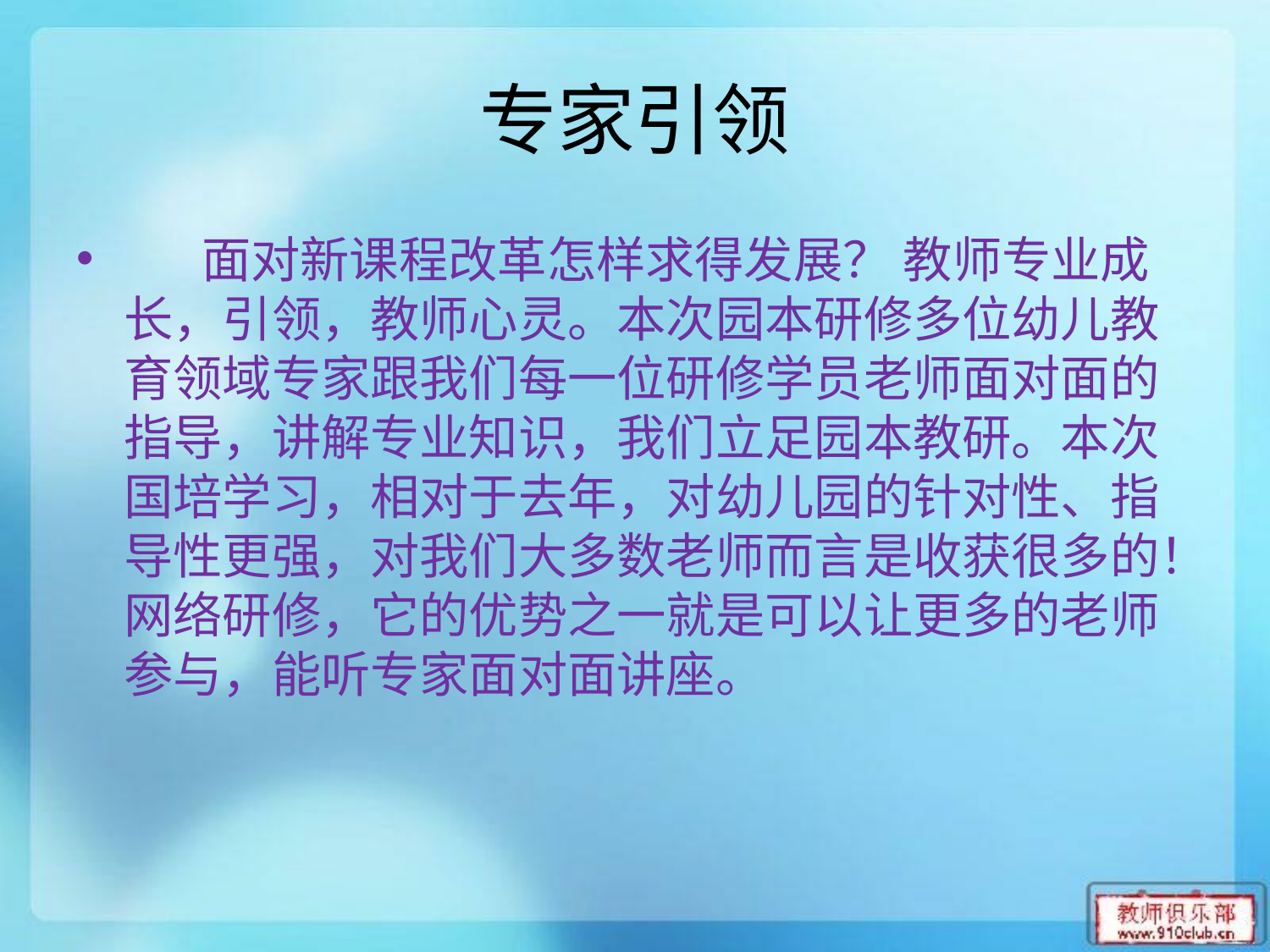

# 专家引领
      面对新课程改革怎样求得发展？ 教师专业成长，引领，教师心灵。本次园本研修多位幼儿教育领域专家跟我们每一位研修学员老师面对面的指导，讲解专业知识，我们立足园本教研。本次国培学习，相对于去年，对幼儿园的针对性、指导性更强，对我们大多数老师而言是收获很多的！网络研修，它的优势之一就是可以让更多的老师参与，能听专家面对面讲座。